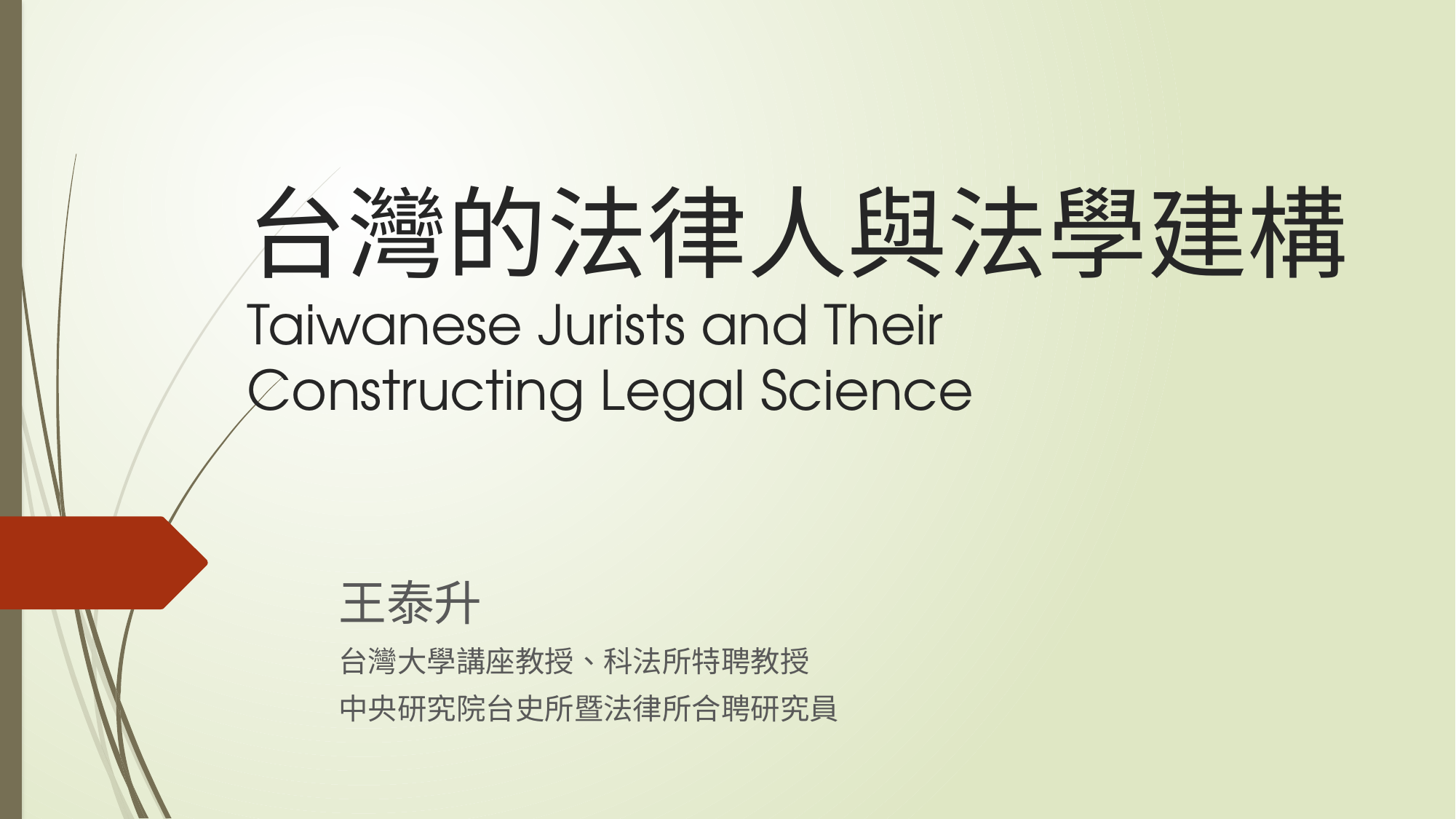

# 台灣的法律人與法學建構 Taiwanese Jurists and Their Constructing Legal Science
王泰升
台灣大學講座教授、科法所特聘教授
中央研究院台史所暨法律所合聘研究員